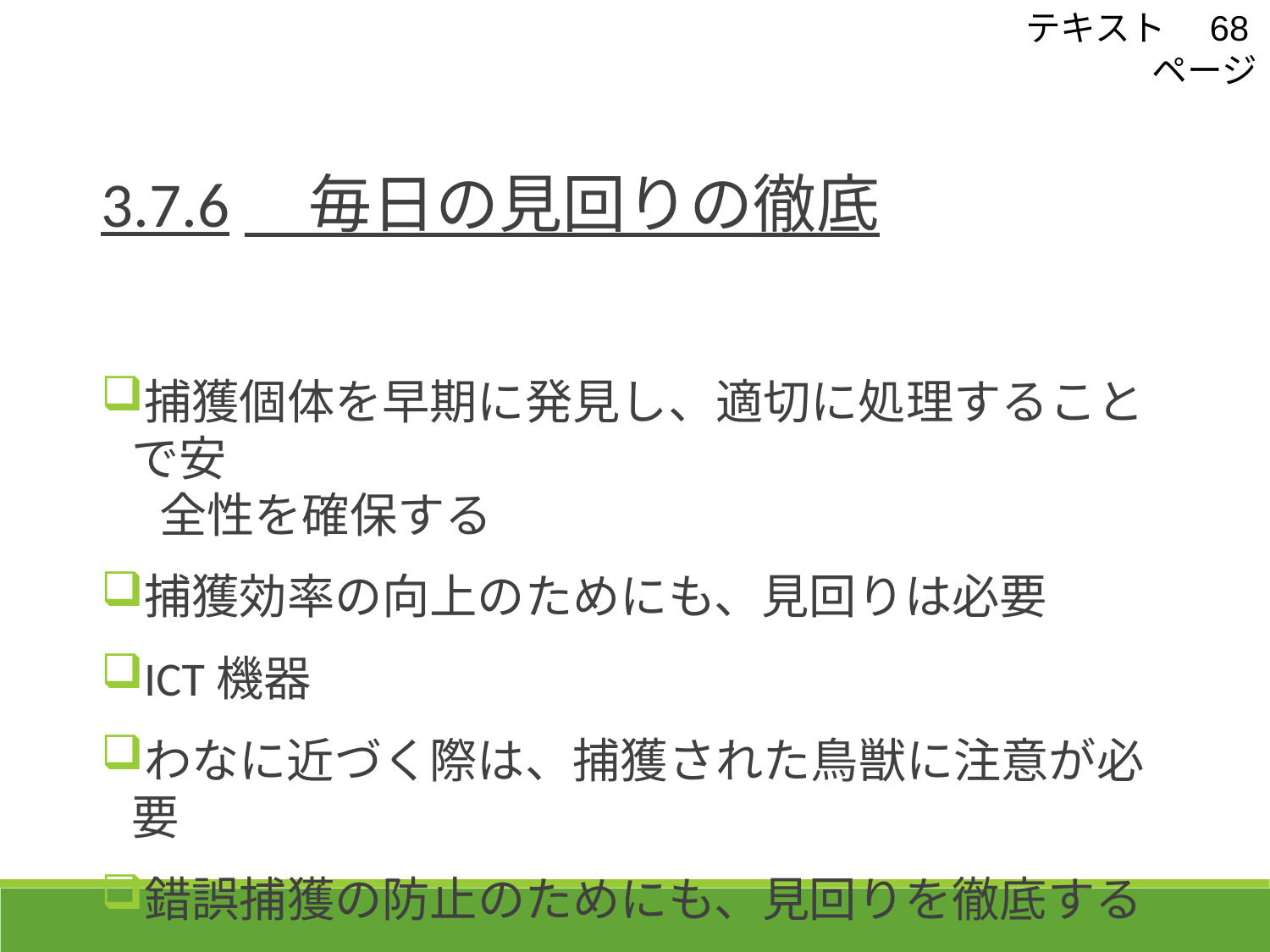

テキスト　68ページ
3.7.6　毎日の見回りの徹底

捕獲個体を早期に発見し、適切に処理することで安
　 全性を確保する
捕獲効率の向上のためにも、見回りは必要
ICT機器
わなに近づく際は、捕獲された鳥獣に注意が必要
錯誤捕獲の防止のためにも、見回りを徹底する